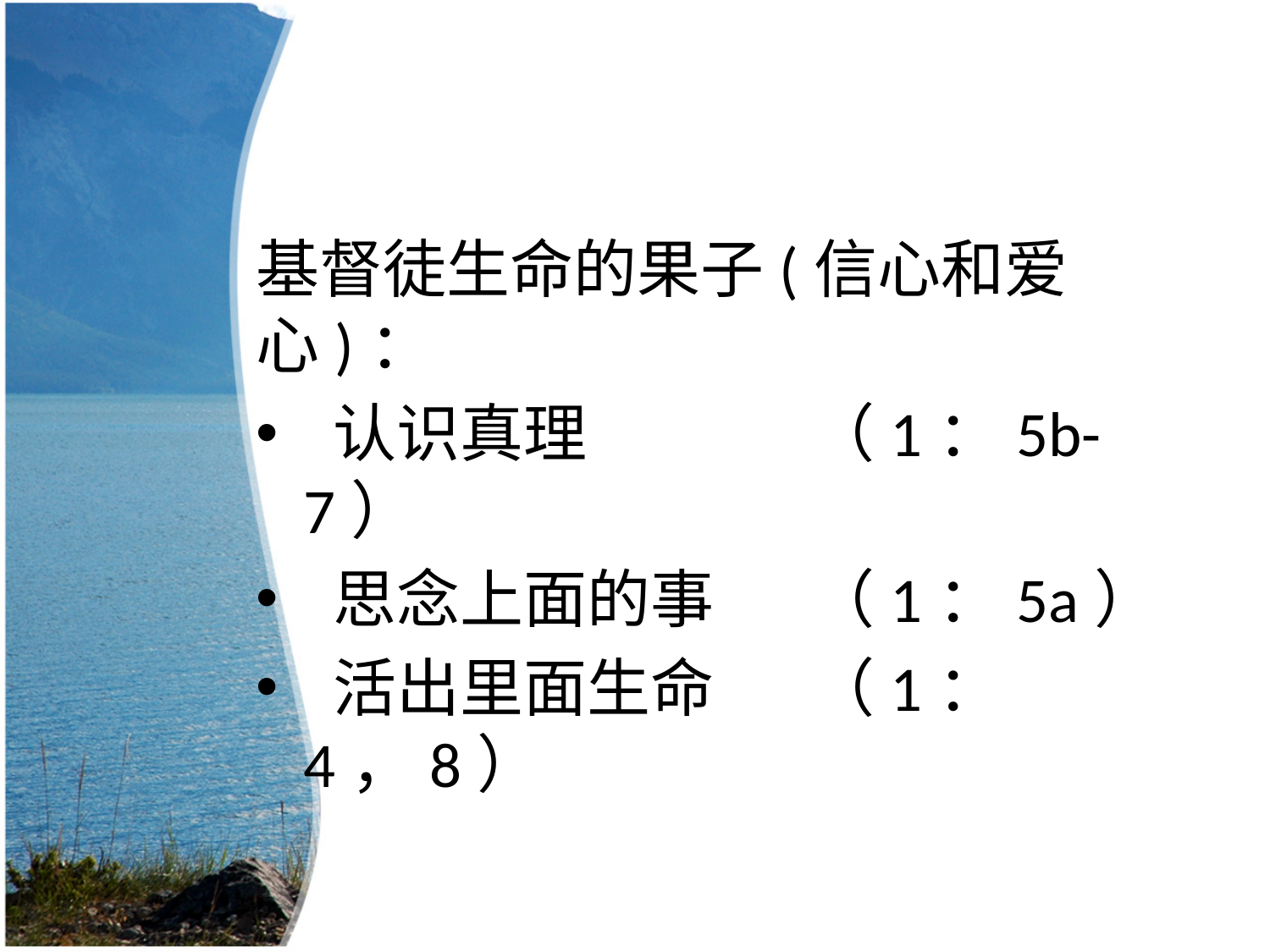

基督徒生命的果子(信心和爱心)：
 认识真理		（1：5b-7）
 思念上面的事	（1：5a）
 活出里面生命	（1：4，8）